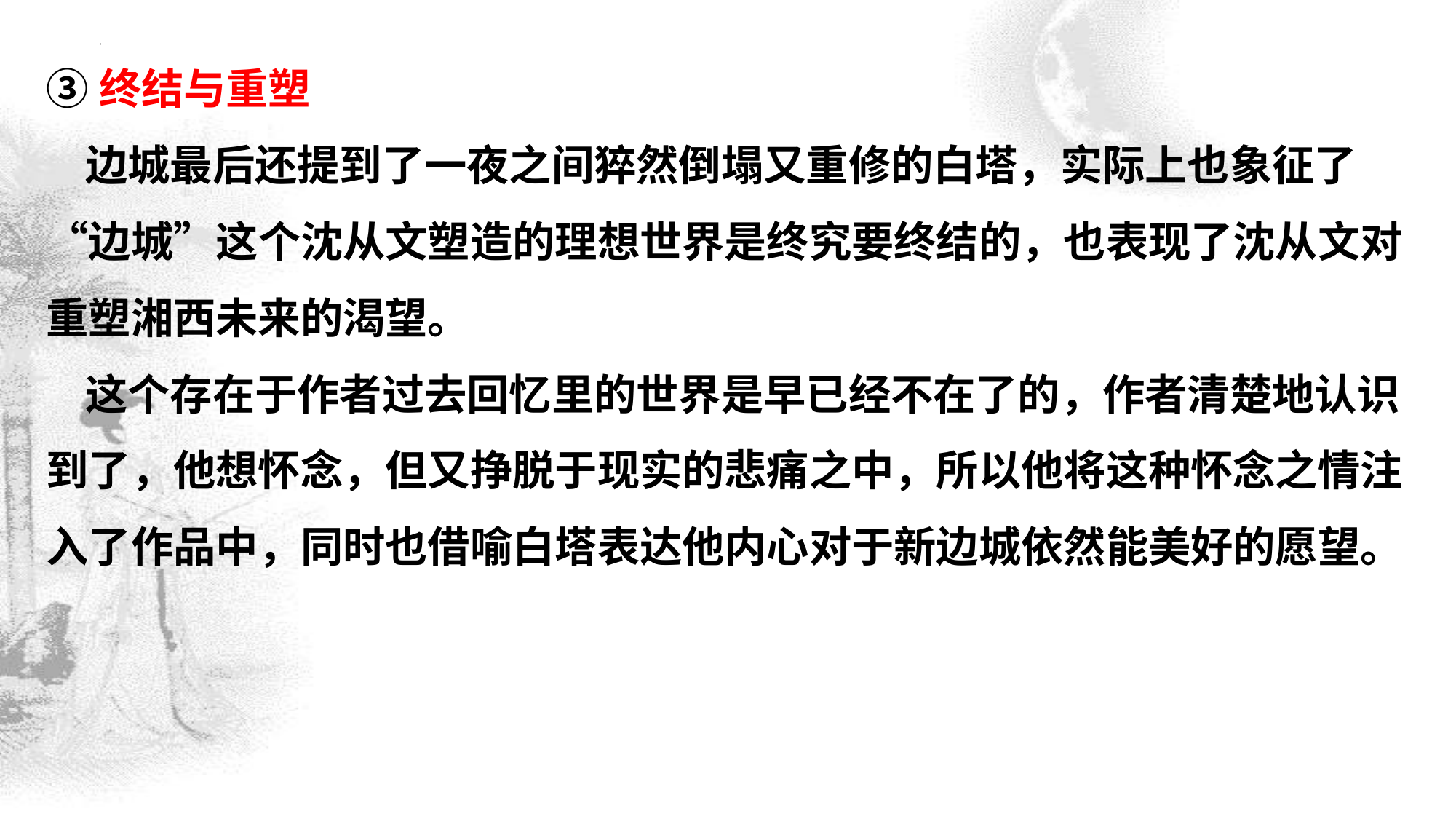

③终结与重塑
   边城最后还提到了一夜之间猝然倒塌又重修的白塔，实际上也象征了“边城”这个沈从文塑造的理想世界是终究要终结的，也表现了沈从文对重塑湘西未来的渴望。
   这个存在于作者过去回忆里的世界是早已经不在了的，作者清楚地认识到了，他想怀念，但又挣脱于现实的悲痛之中，所以他将这种怀念之情注入了作品中，同时也借喻白塔表达他内心对于新边城依然能美好的愿望。